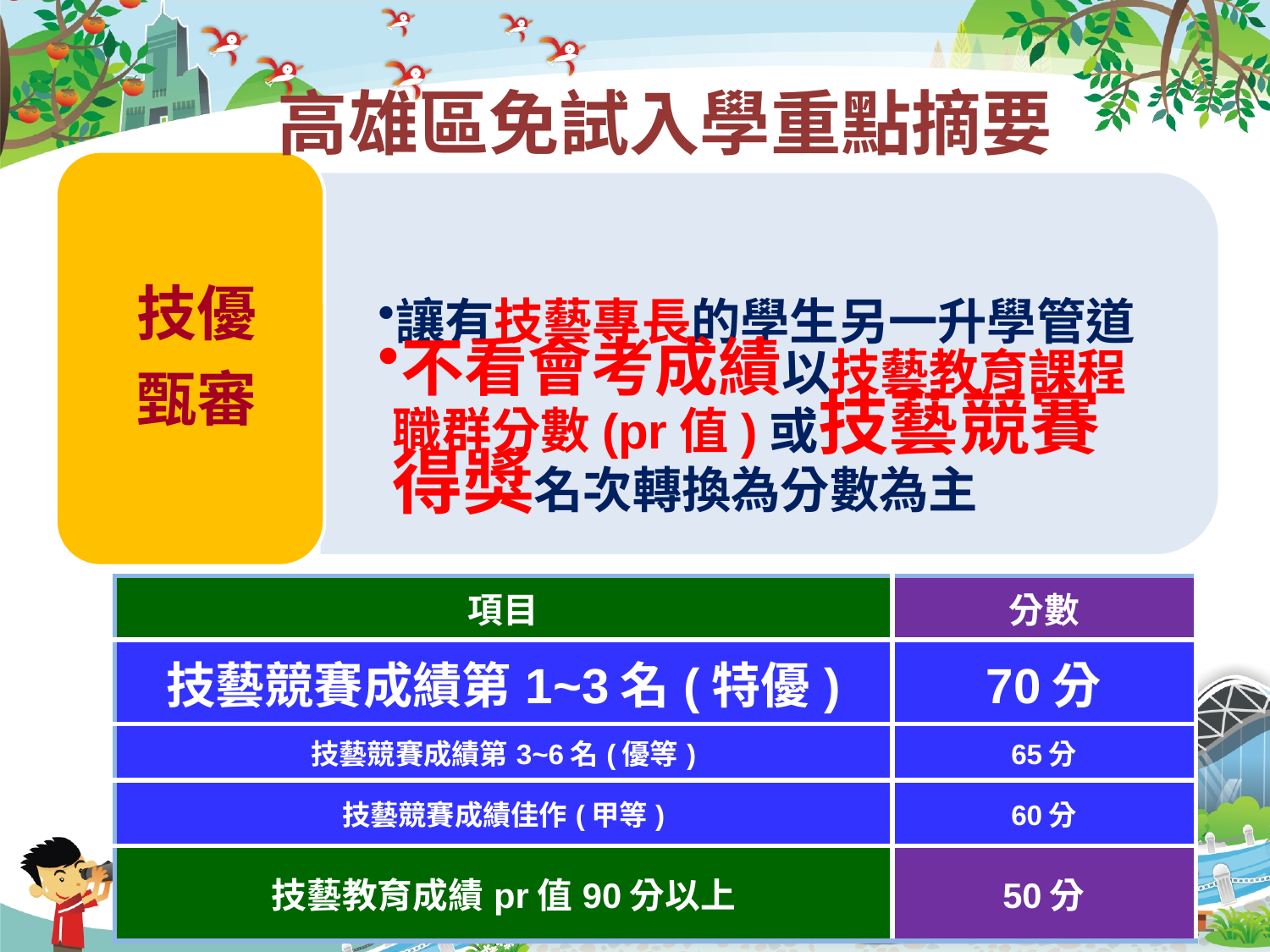

讓有技藝專長的學生另一升學管道
不看會考成績以技藝教育課程職群分數(pr值)或技藝競賽得獎名次轉換為分數為主
技優
甄審
高雄區免試入學重點摘要
| 項目 | 分數 |
| --- | --- |
| 技藝競賽成績第1~3名(特優) | 70分 |
| 技藝競賽成績第3~6名(優等) | 65分 |
| 技藝競賽成績佳作(甲等) | 60分 |
| 技藝教育成績pr值90分以上 | 50分 |